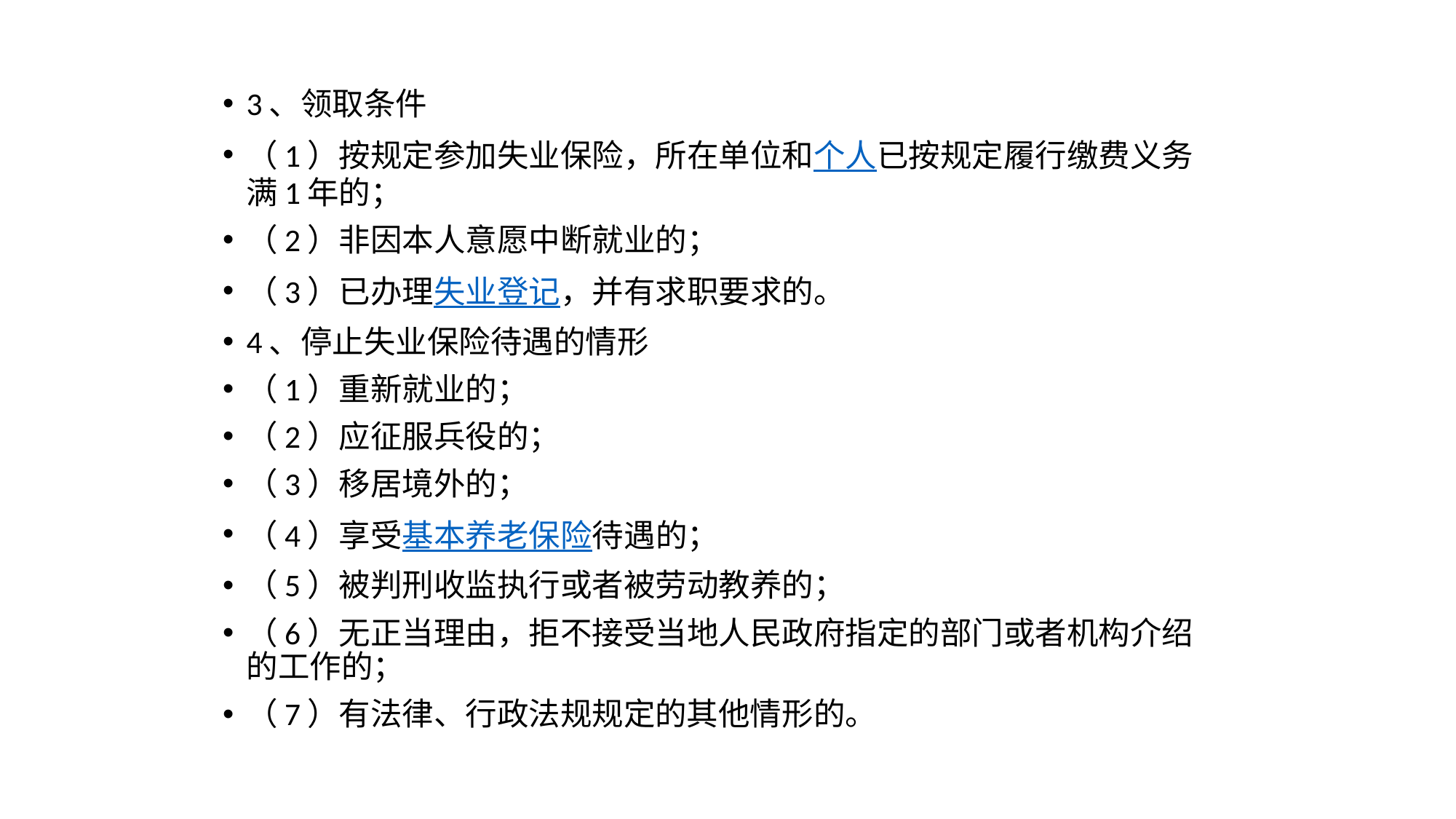

3、领取条件
（1）按规定参加失业保险，所在单位和个人已按规定履行缴费义务满1年的；
（2）非因本人意愿中断就业的；
（3）已办理失业登记，并有求职要求的。
4、停止失业保险待遇的情形
（1）重新就业的；
（2）应征服兵役的；
（3）移居境外的；
（4）享受基本养老保险待遇的；
（5）被判刑收监执行或者被劳动教养的；
（6）无正当理由，拒不接受当地人民政府指定的部门或者机构介绍的工作的；
（7）有法律、行政法规规定的其他情形的。